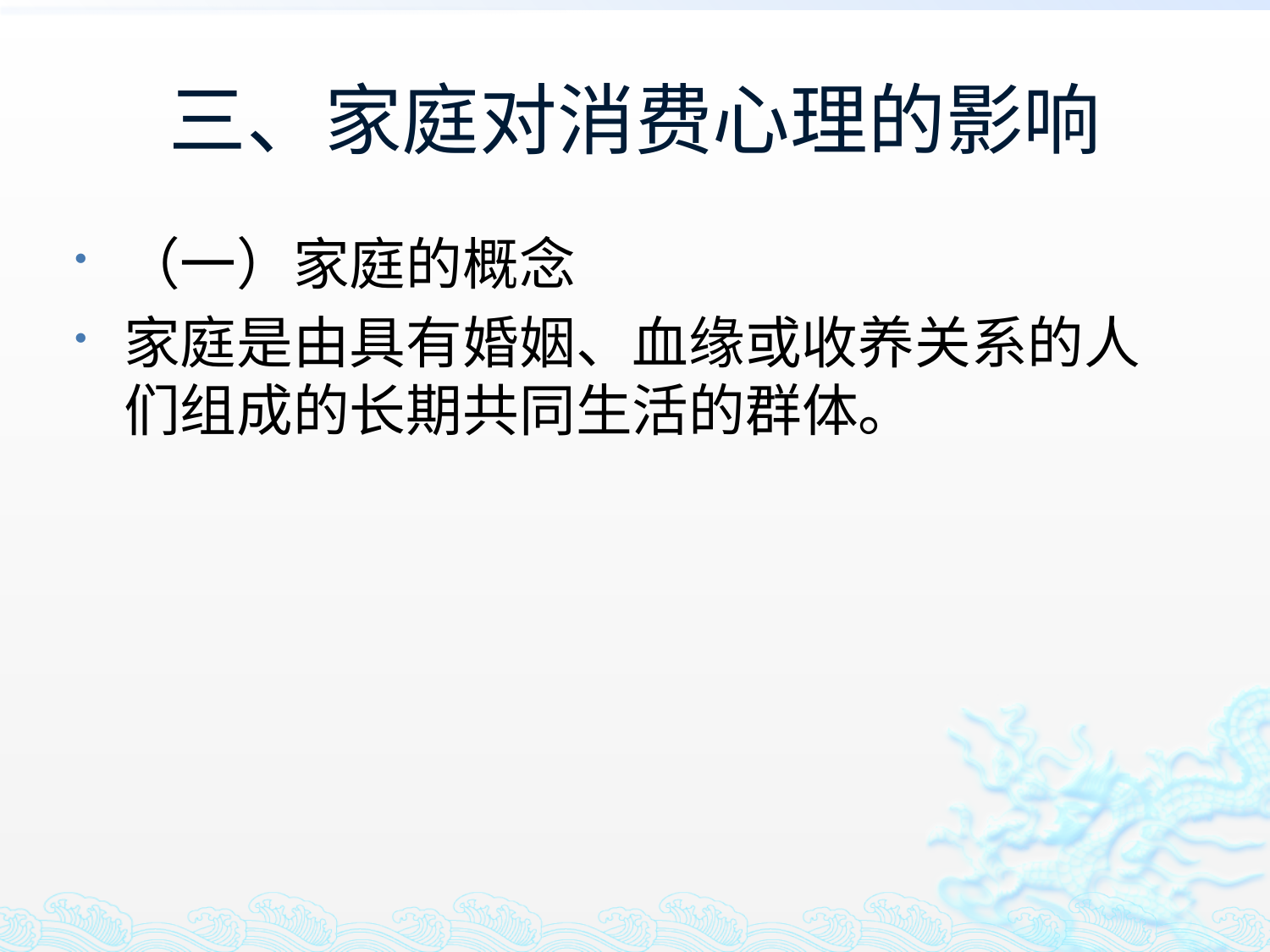

# 三、家庭对消费心理的影响
（一）家庭的概念
家庭是由具有婚姻、血缘或收养关系的人们组成的长期共同生活的群体。